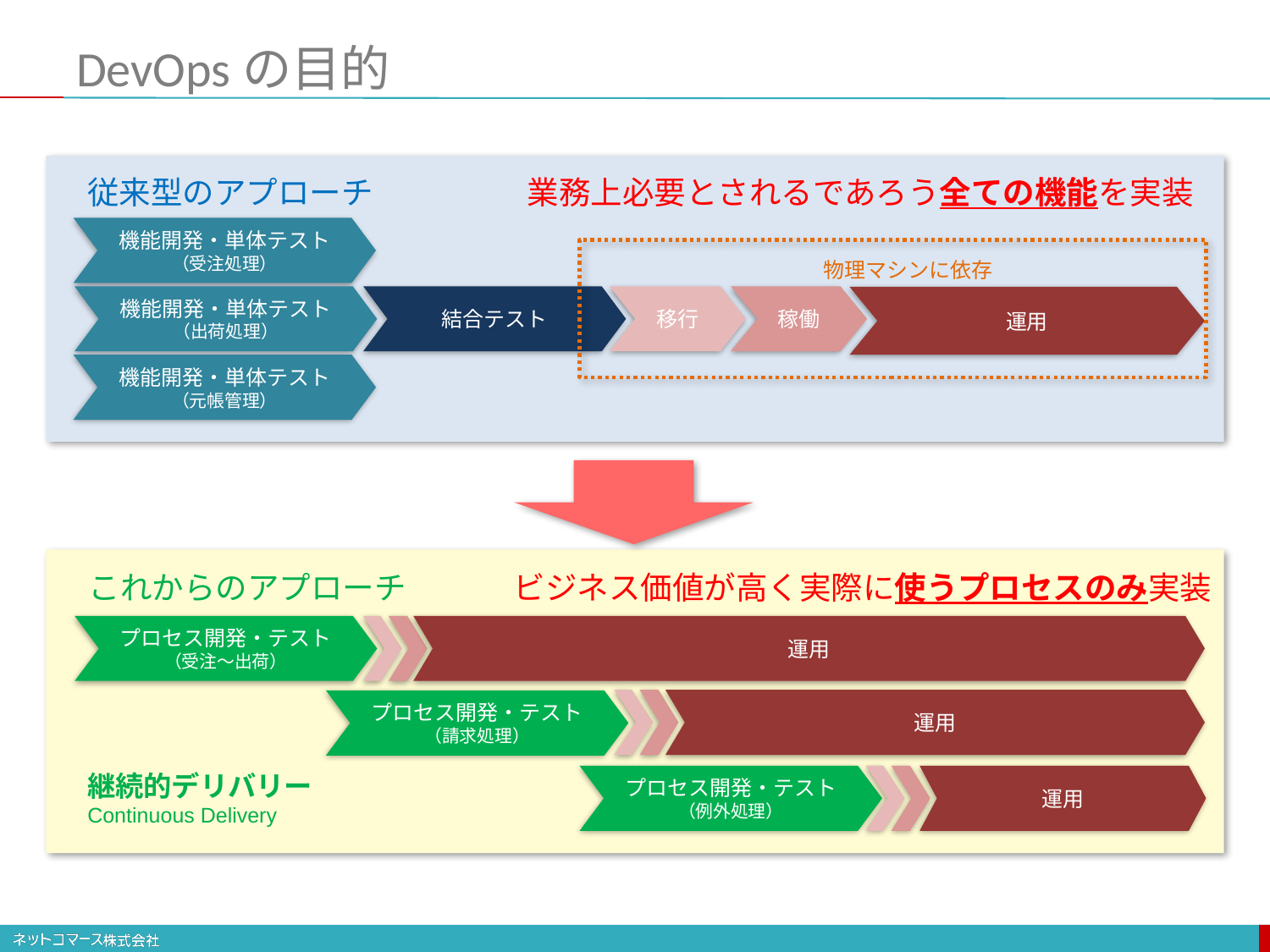

# DevOpsの目的

従来型のアプローチ
業務上必要とされるであろう全ての機能を実装
機能開発・単体テスト
（受注処理）

物理マシンに依存
結合テスト
移行
稼働
機能開発・単体テスト
（出荷処理）
運用
機能開発・単体テスト
（元帳管理）

ビジネス価値が高く実際に使うプロセスのみ実装
これからのアプローチ
プロセス開発・テスト
（受注〜出荷）

運用

運用
プロセス開発・テスト
（請求処理）
継続的デリバリー
Continuous Delivery
プロセス開発・テスト
（例外処理）

運用